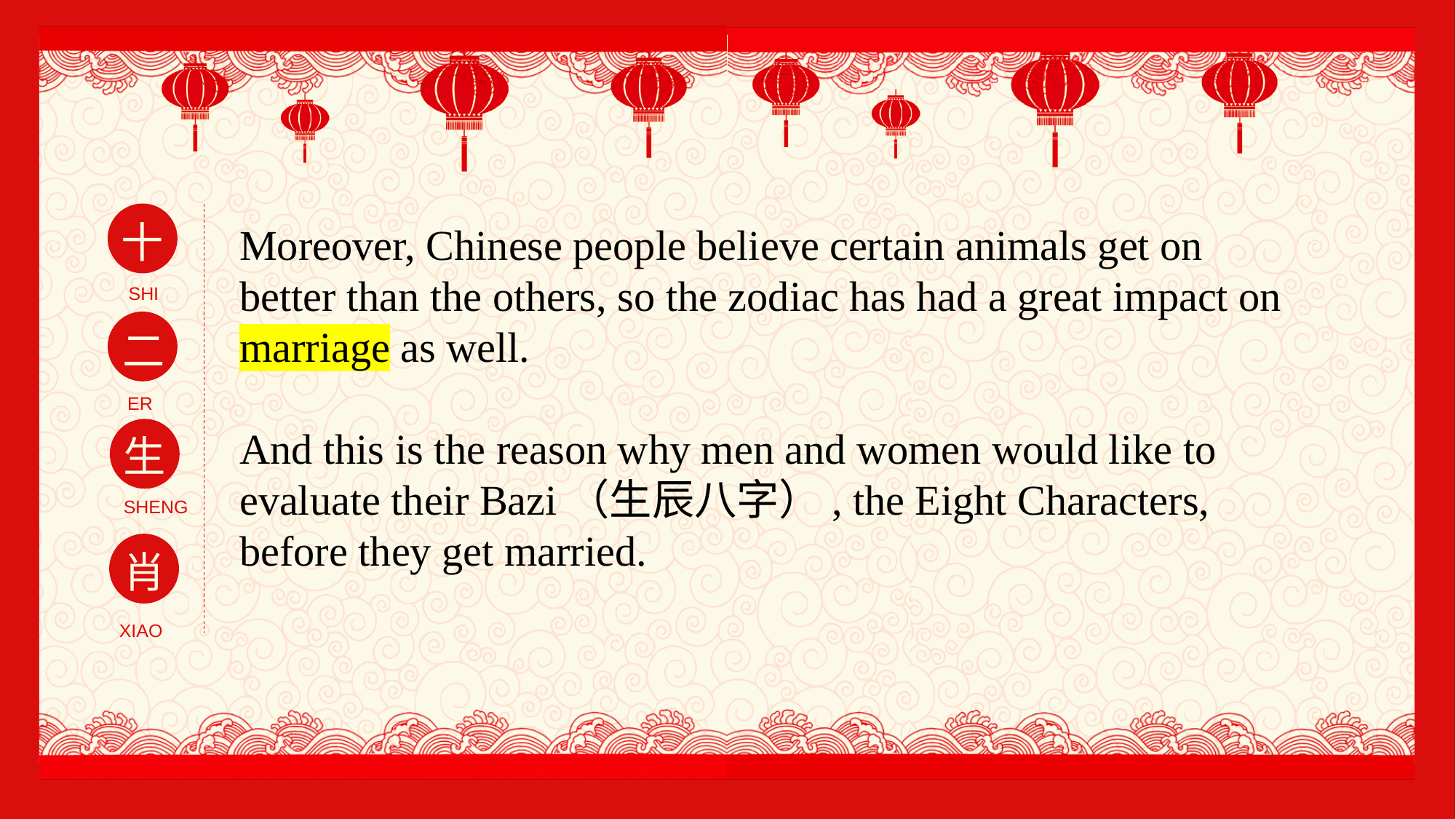

Moreover, Chinese people believe certain animals get on better than the others, so the zodiac has had a great impact on marriage as well.

And this is the reason why men and women would like to evaluate their Bazi（生辰八字）, the Eight Characters, before they get married.